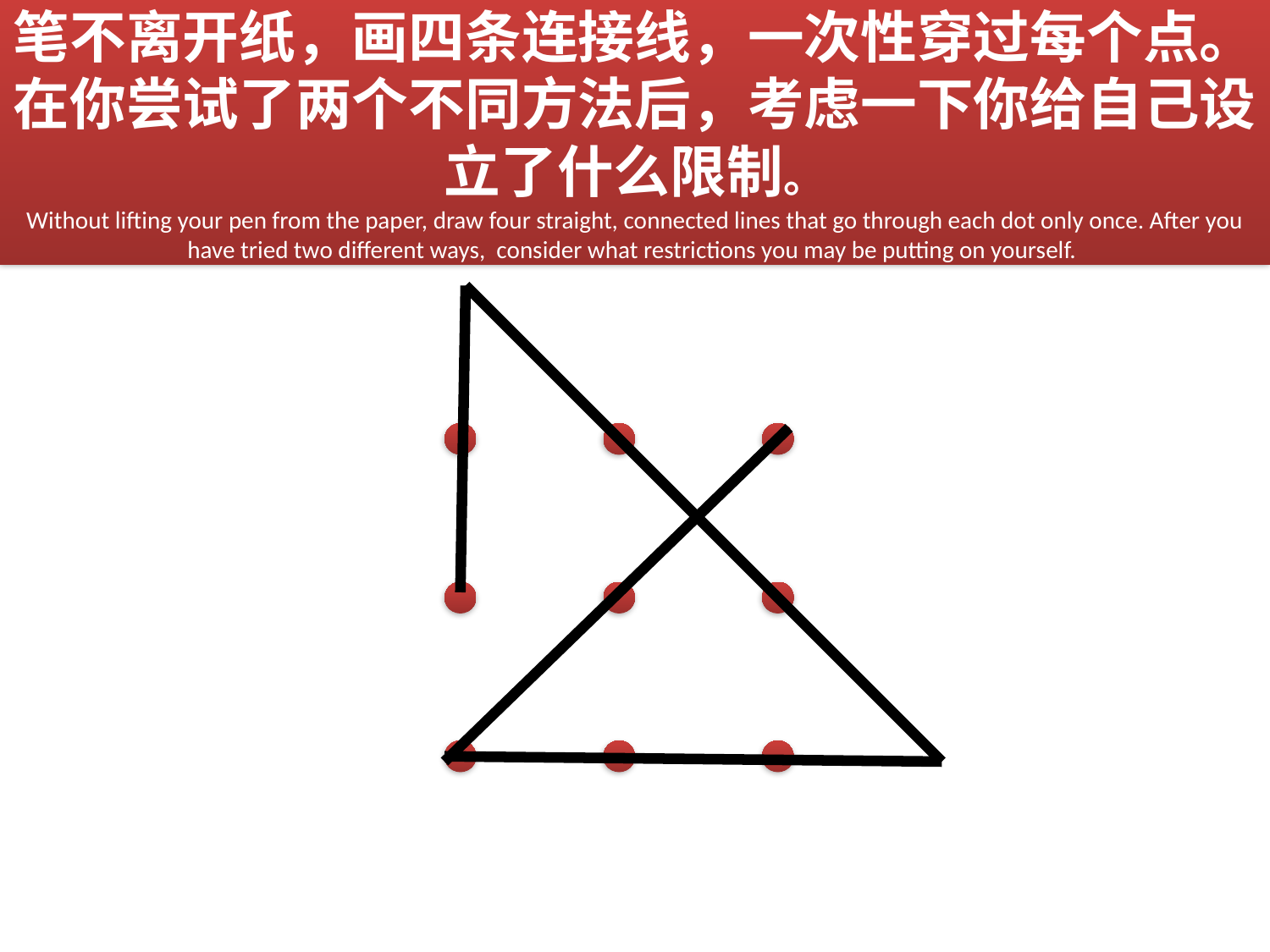

# 笔不离开纸，画四条连接线，一次性穿过每个点。 在你尝试了两个不同方法后，考虑一下你给自己设立了什么限制。 Without lifting your pen from the paper, draw four straight, connected lines that go through each dot only once. After you have tried two different ways,  consider what restrictions you may be putting on yourself.